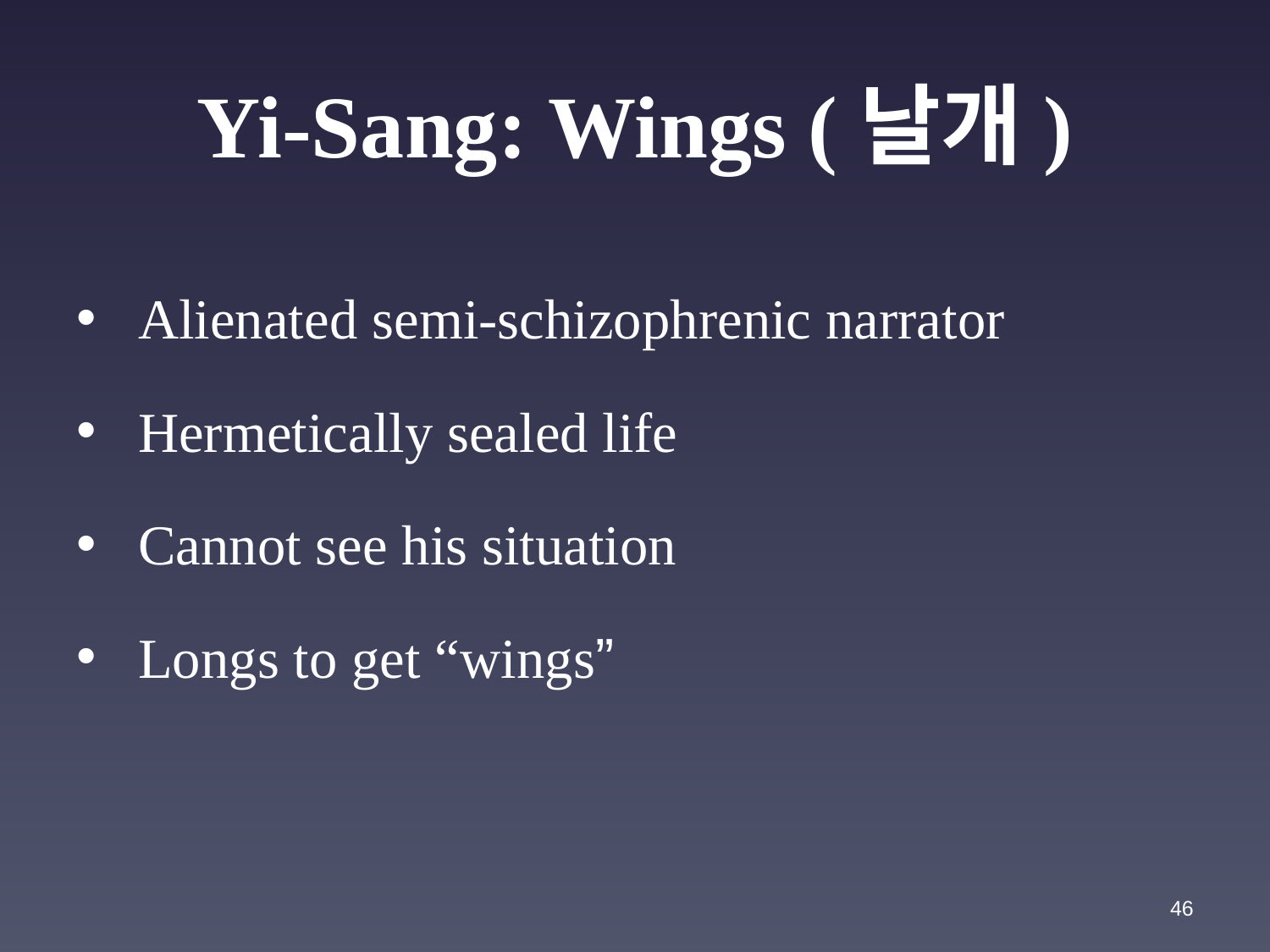

# Yi-Sang: Wings (날개)
 Alienated semi-schizophrenic narrator
 Hermetically sealed life
 Cannot see his situation
 Longs to get “wings”
46